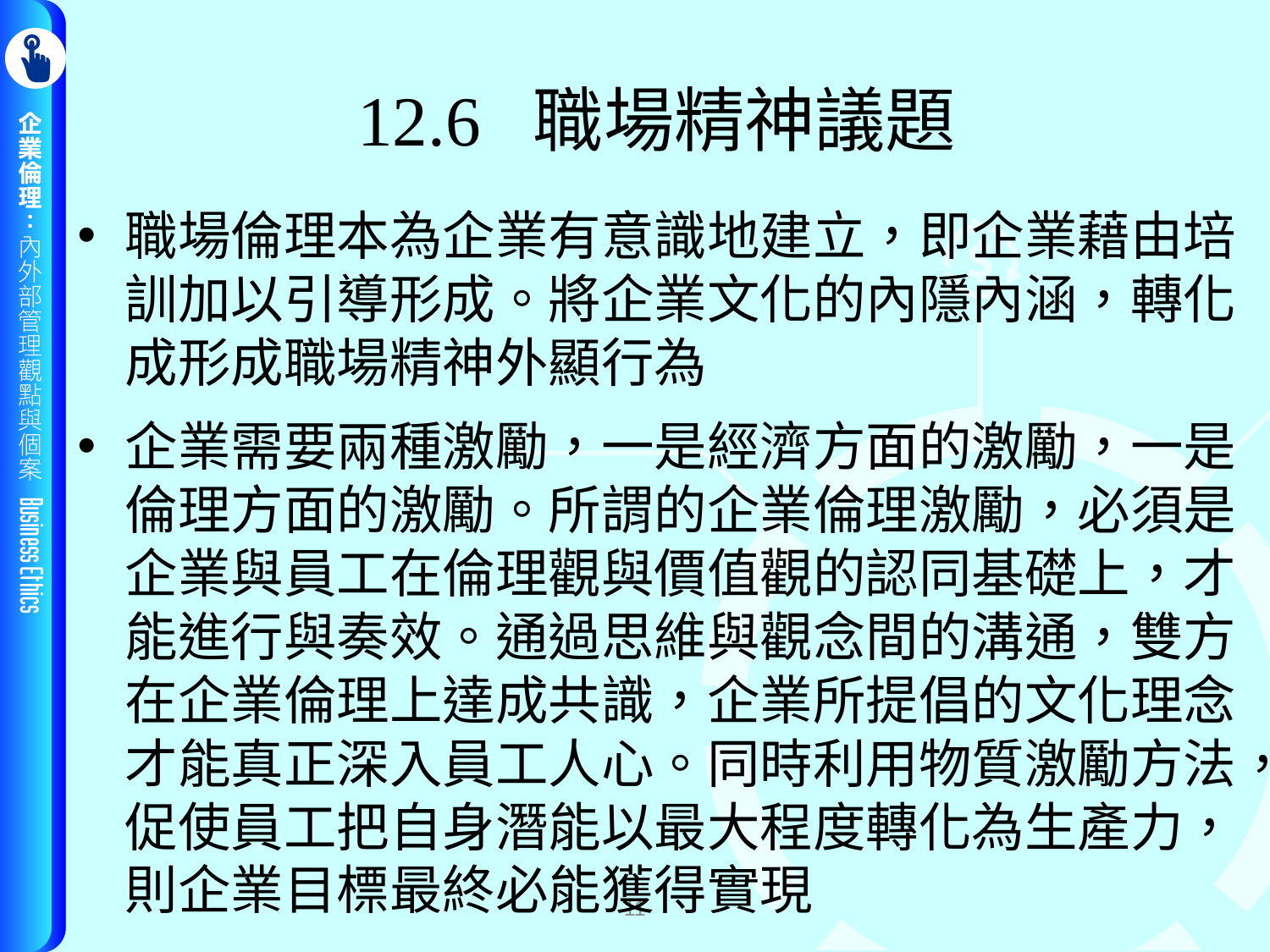

# 12.6  職場精神議題
職場倫理本為企業有意識地建立，即企業藉由培訓加以引導形成。將企業文化的內隱內涵，轉化成形成職場精神外顯行為
企業需要兩種激勵，一是經濟方面的激勵，一是倫理方面的激勵。所謂的企業倫理激勵，必須是企業與員工在倫理觀與價值觀的認同基礎上，才能進行與奏效。通過思維與觀念間的溝通，雙方在企業倫理上達成共識，企業所提倡的文化理念才能真正深入員工人心。同時利用物質激勵方法，促使員工把自身潛能以最大程度轉化為生產力，則企業目標最終必能獲得實現
11